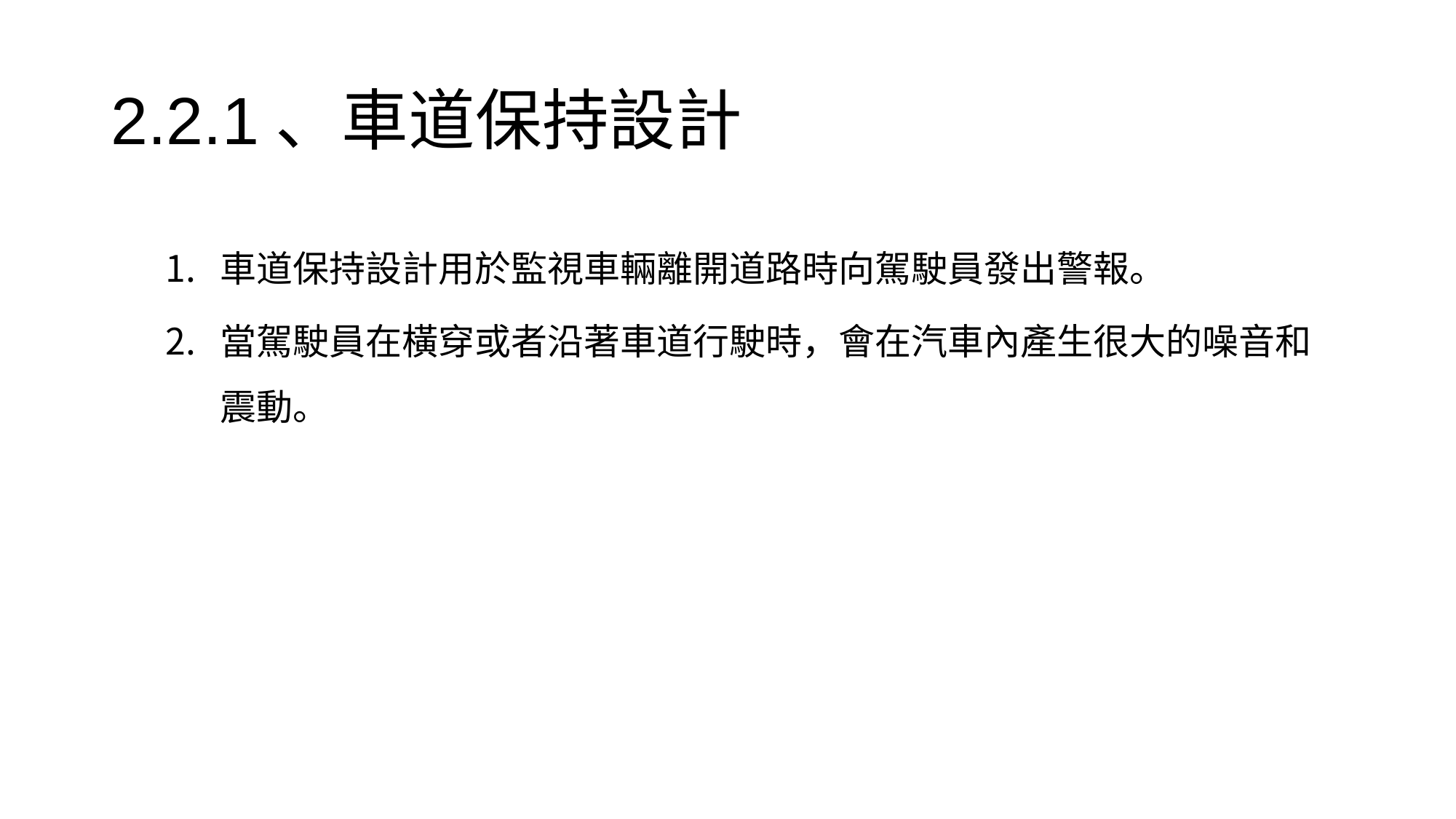

# 2.2.1、車道保持設計
車道保持設計用於監視車輛離開道路時向駕駛員發出警報。
當駕駛員在橫穿或者沿著車道行駛時，會在汽車內產生很大的噪音和震動。